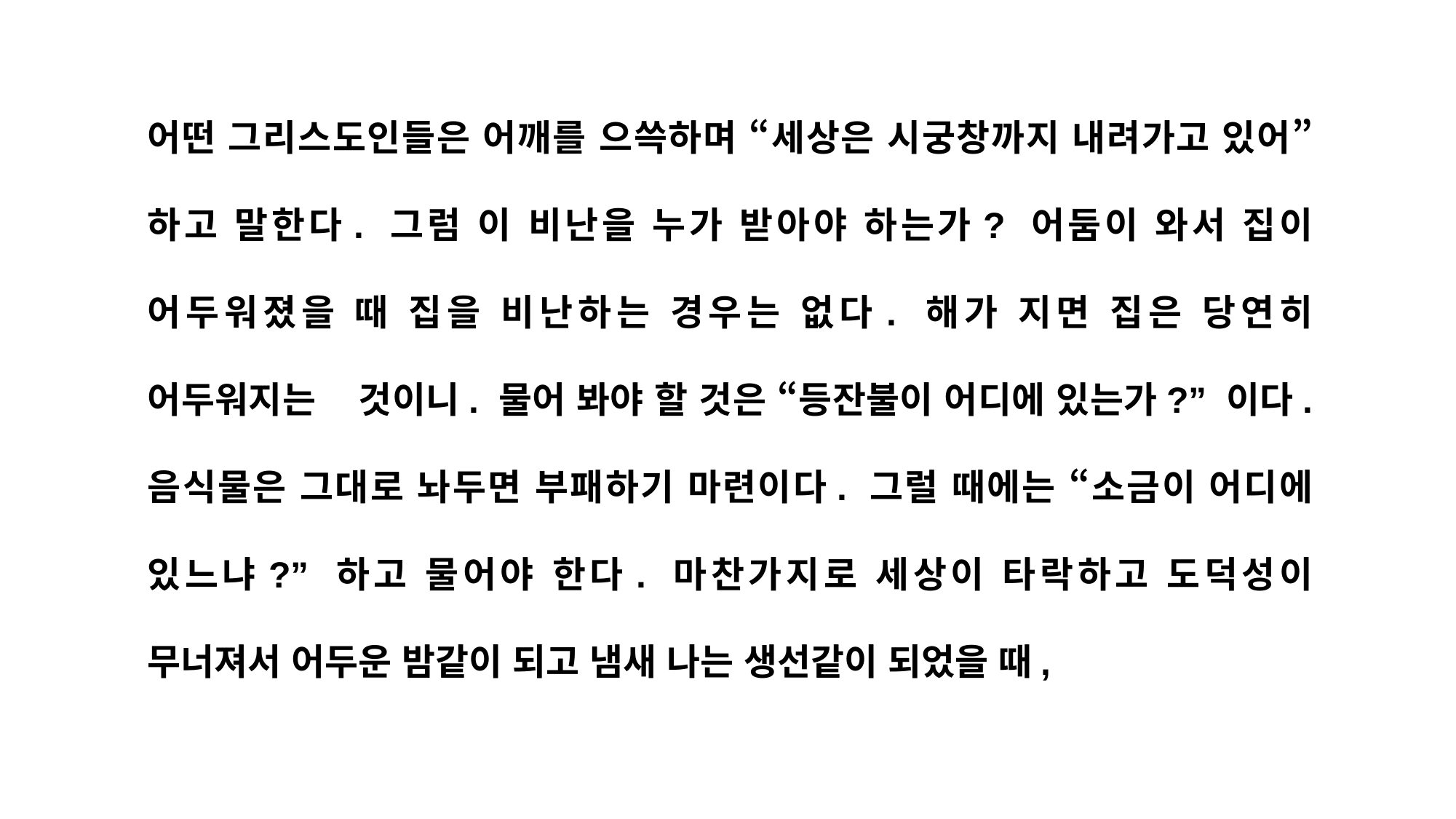

어떤 그리스도인들은 어깨를 으쓱하며 “세상은 시궁창까지 내려가고 있어” 하고 말한다. 그럼 이 비난을 누가 받아야 하는가? 어둠이 와서 집이 어두워졌을 때 집을 비난하는 경우는 없다. 해가 지면 집은 당연히 어두워지는    것이니. 물어 봐야 할 것은 “등잔불이 어디에 있는가?” 이다. 음식물은 그대로 놔두면 부패하기 마련이다. 그럴 때에는 “소금이 어디에 있느냐?” 하고 물어야 한다. 마찬가지로 세상이 타락하고 도덕성이 무너져서 어두운 밤같이 되고 냄새 나는 생선같이 되었을 때,